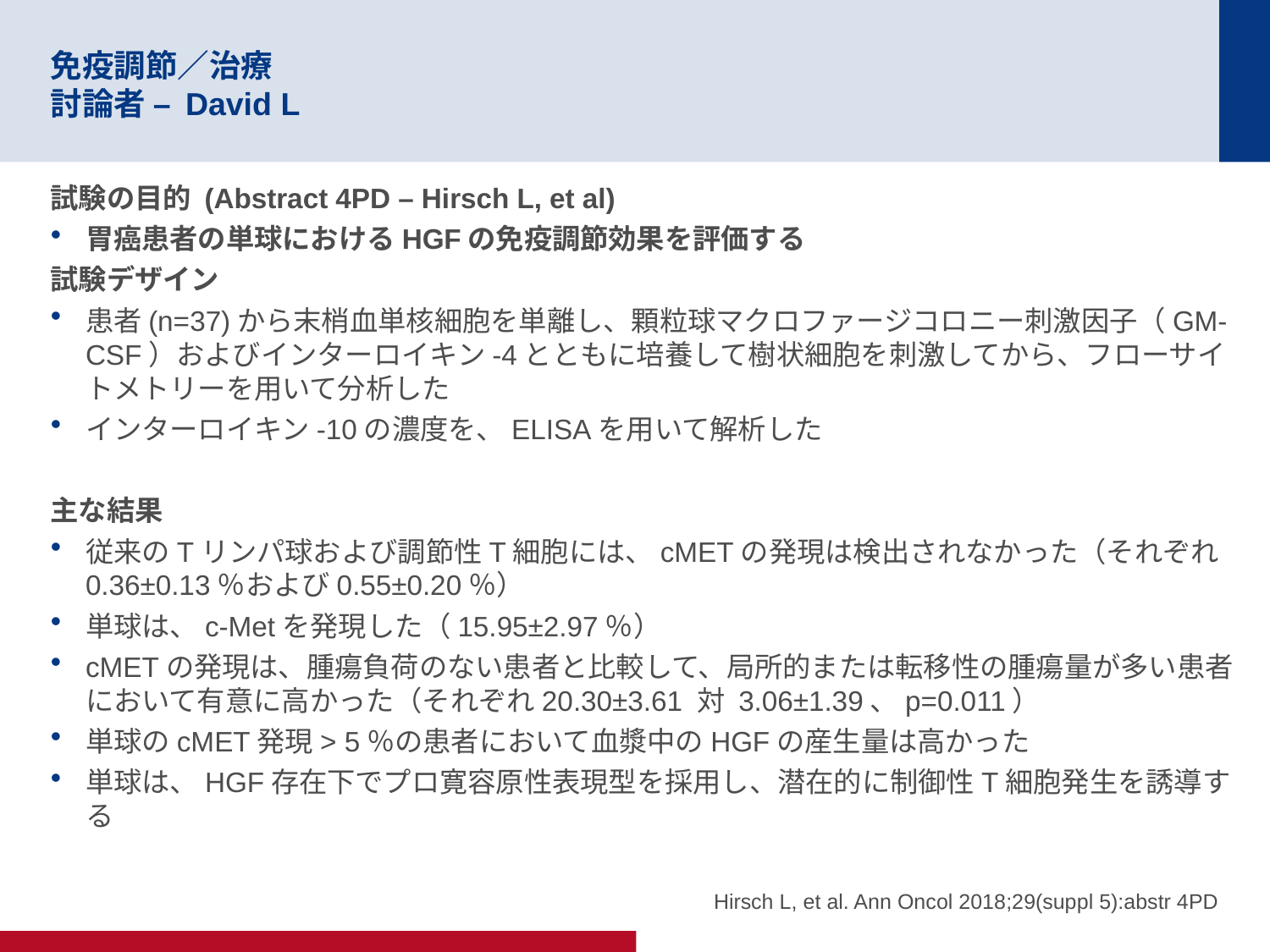

# 免疫調節／治療 討論者 – David L
試験の目的 (Abstract 4PD – Hirsch L, et al)
胃癌患者の単球におけるHGFの免疫調節効果を評価する
試験デザイン
患者(n=37)から末梢血単核細胞を単離し、顆粒球マクロファージコロニー刺激因子（GM-CSF）およびインターロイキン-4とともに培養して樹状細胞を刺激してから、フローサイトメトリーを用いて分析した
インターロイキン-10の濃度を、ELISAを用いて解析した

主な結果
従来のTリンパ球および調節性T細胞には、cMETの発現は検出されなかった（それぞれ0.36±0.13％および0.55±0.20％）
単球は、c-Metを発現した（15.95±2.97％）
cMETの発現は、腫瘍負荷のない患者と比較して、局所的または転移性の腫瘍量が多い患者において有意に高かった（それぞれ20.30±3.61 対 3.06±1.39、p=0.011）
単球のcMET発現> 5％の患者において血漿中のHGFの産生量は高かった
単球は、HGF存在下でプロ寛容原性表現型を採用し、潜在的に制御性T細胞発生を誘導する

Hirsch L, et al. Ann Oncol 2018;29(suppl 5):abstr 4PD